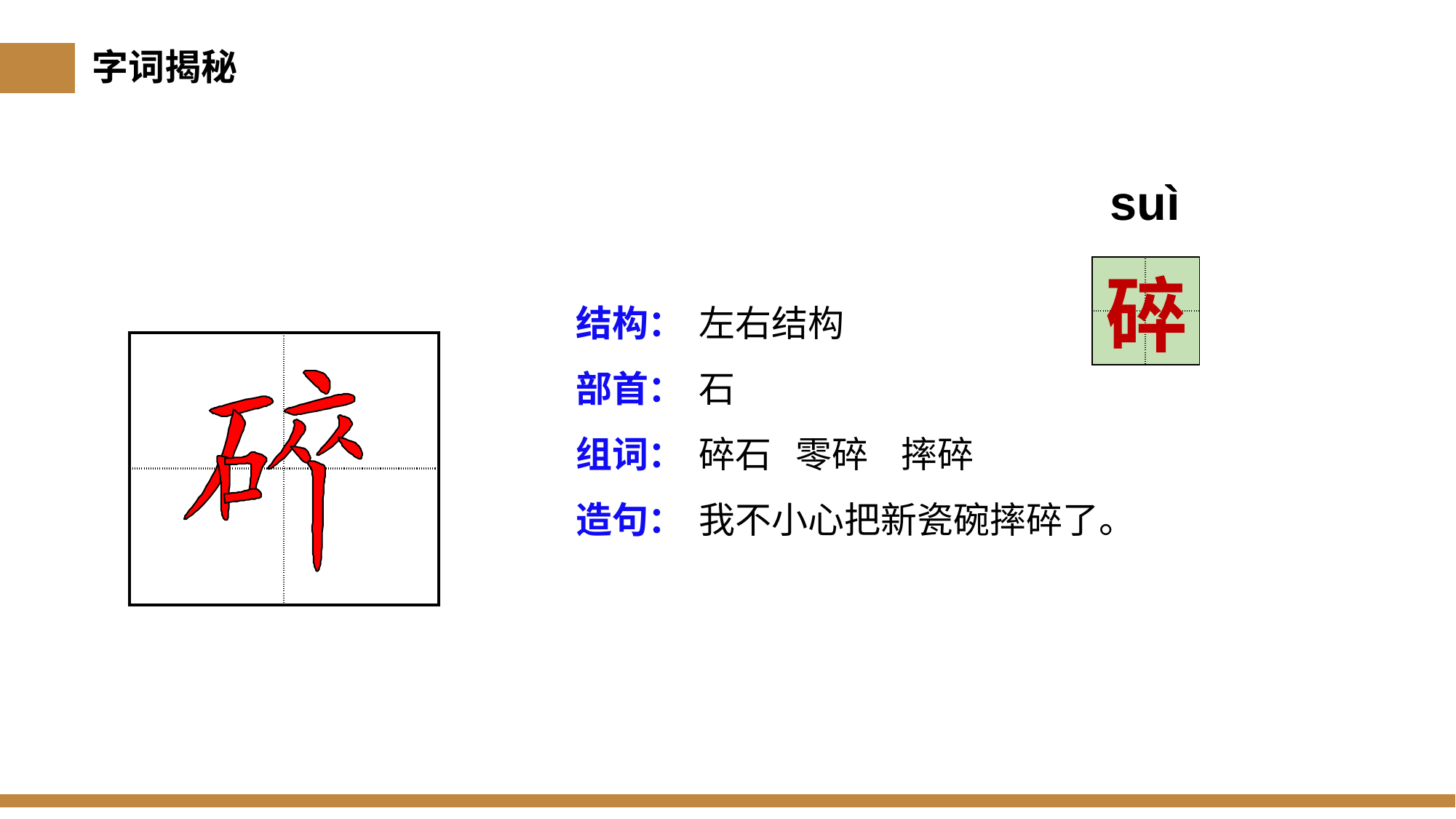

字词揭秘
suì
|  |  |
| --- | --- |
|  |  |
碎
结构：
部首：
组词：
造句：
左右结构
石
碎石   零碎    摔碎
我不小心把新瓷碗摔碎了。
|  |  |
| --- | --- |
|  |  |